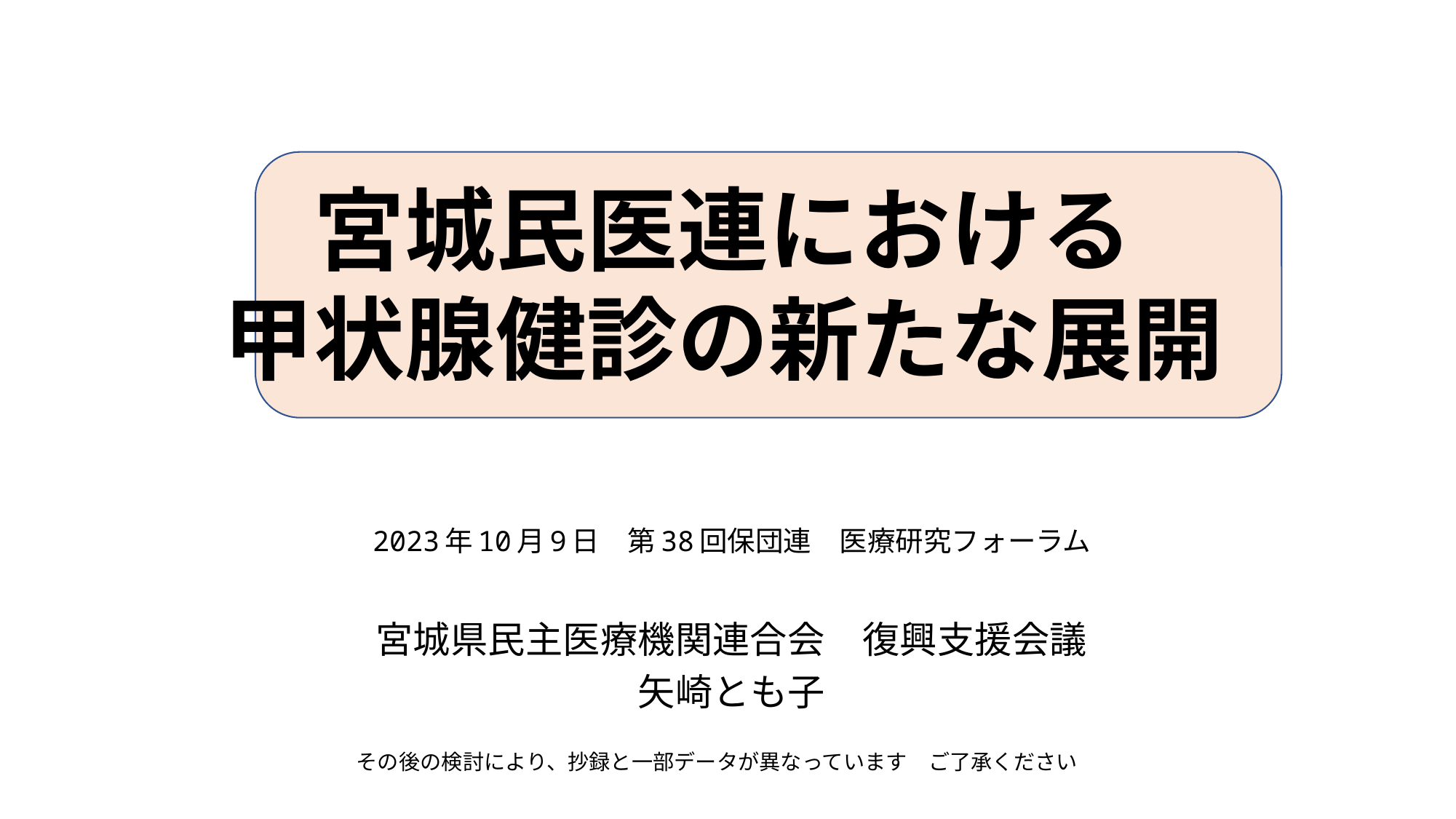

# 宮城民医連における 　甲状腺健診の新たな展開

2023年10月9日　第38回保団連　医療研究フォーラム

宮城県民主医療機関連合会　復興支援会議
矢崎とも子
その後の検討により、抄録と一部データが異なっています　ご了承ください